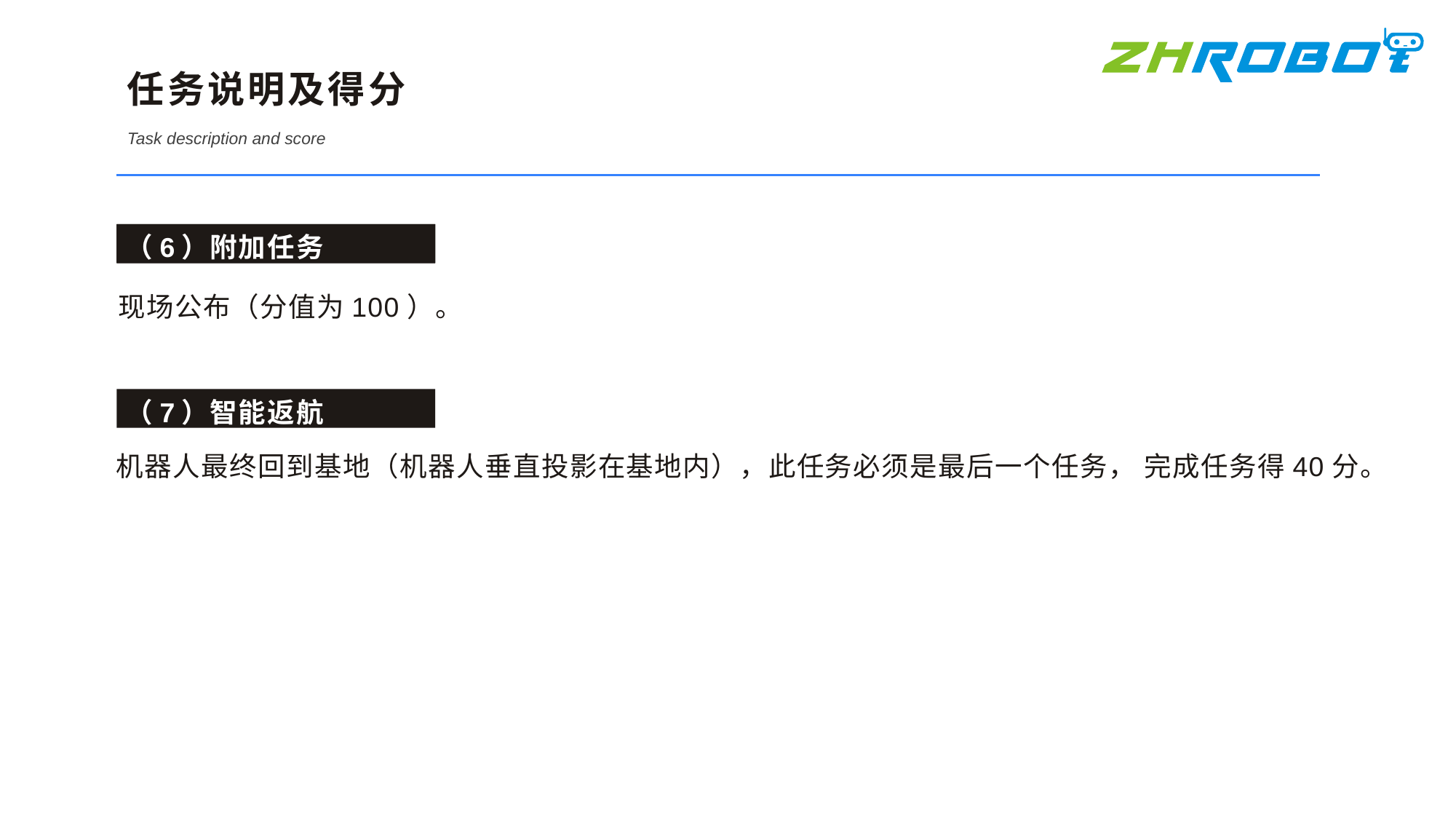

任务说明及得分
Task description and score

（6）附加任务
（2）智能家具
（5）智能港口
现场公布（分值为100）。
（7）智能返航
机器人最终回到基地（机器人垂直投影在基地内），此任务必须是最后一个任务， 完成任务得40分。